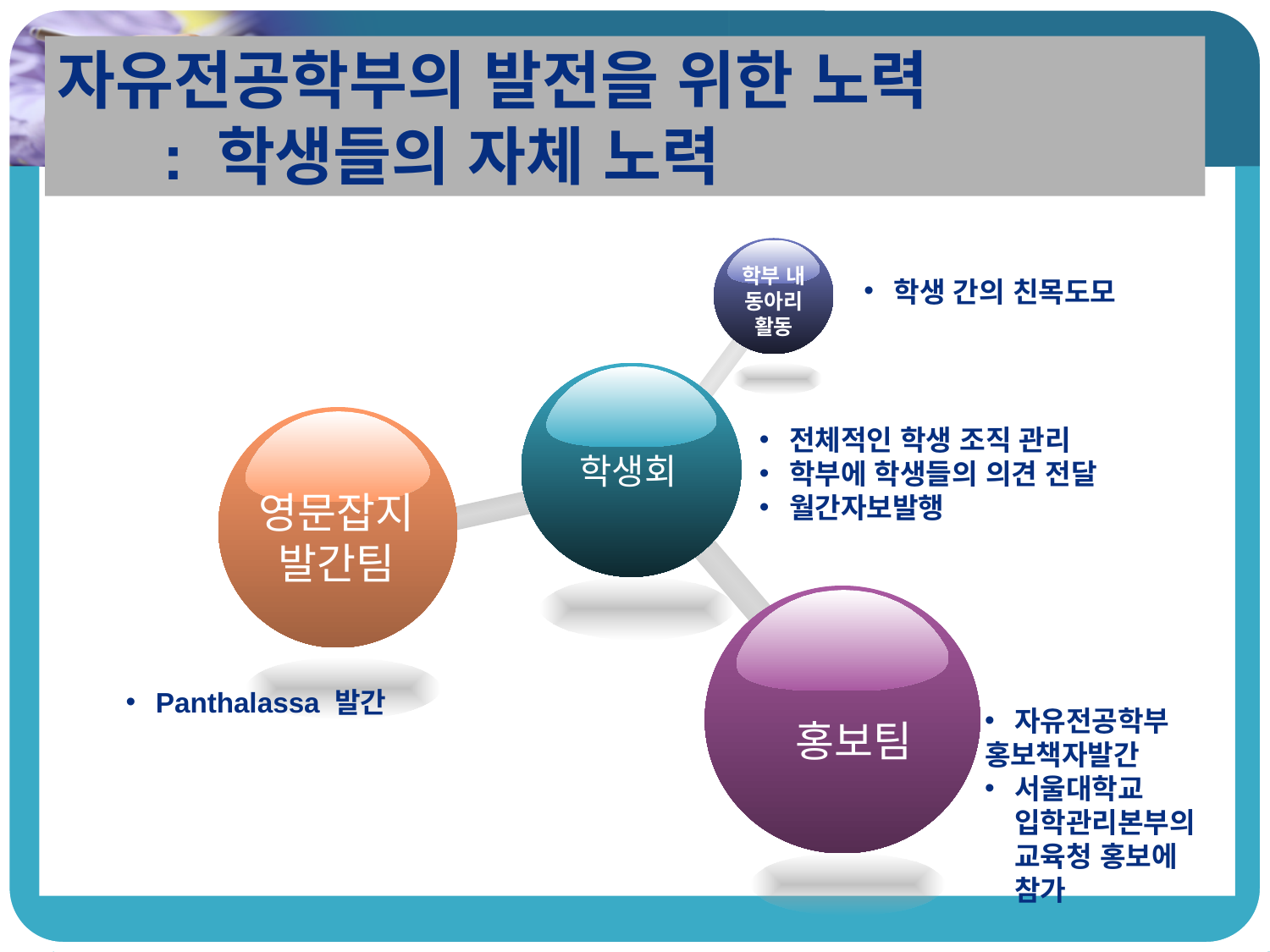

자유전공학부의 발전을 위한 노력
      : 학생들의 자체 노력

학부 내
동아리
활동

학생회

영문잡지
발간팀

홍보팀

학생 간의 친목도모
전체적인 학생 조직 관리
학부에 학생들의 의견 전달
월간자보발행
Panthalassa 발간

자유전공학부
홍보책자발간
서울대학교 입학관리본부의 교육청 홍보에 참가